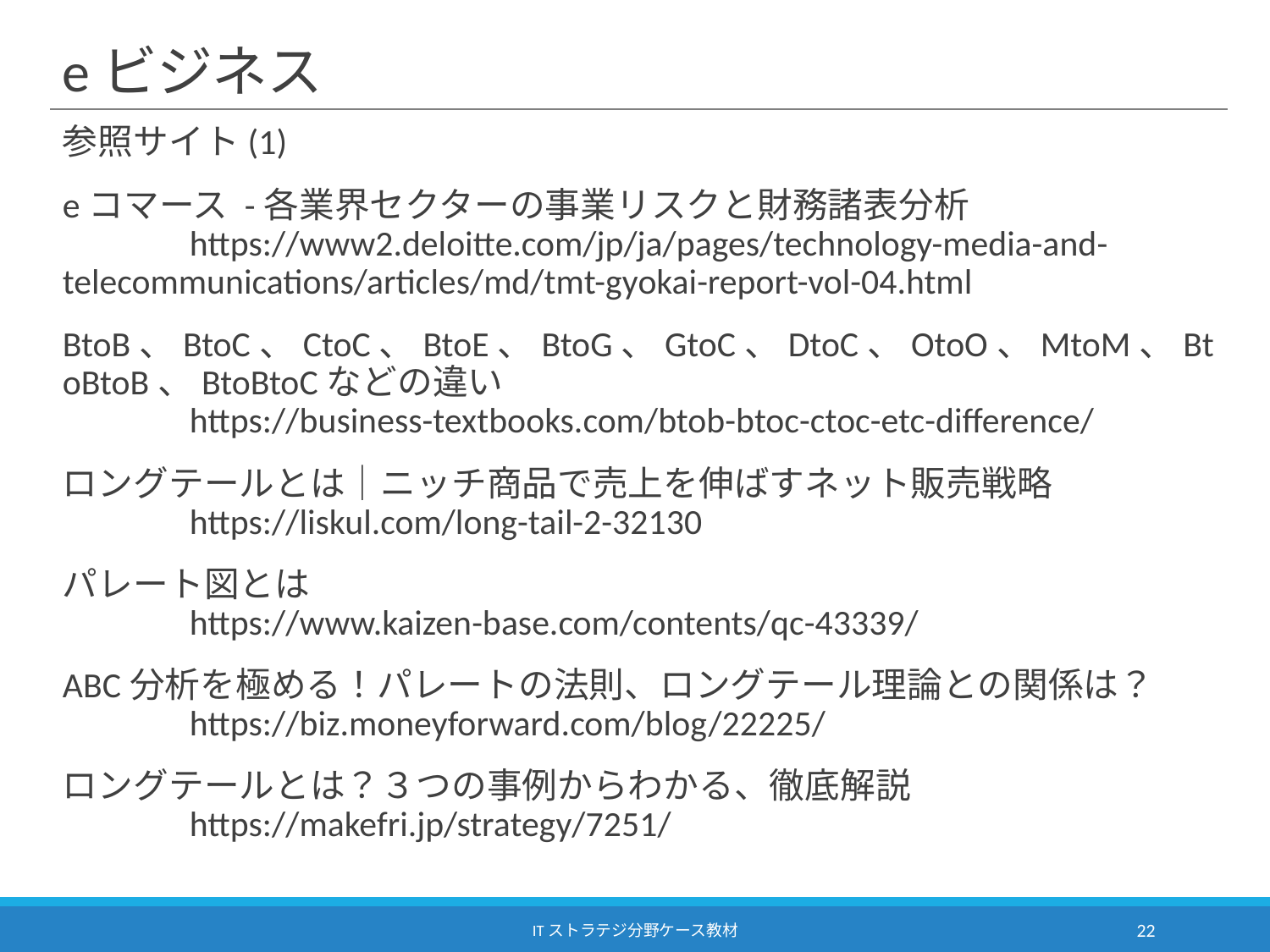

# eビジネス
参照サイト(1)
eコマース -各業界セクターの事業リスクと財務諸表分析
	https://www2.deloitte.com/jp/ja/pages/technology-media-and-	telecommunications/articles/md/tmt-gyokai-report-vol-04.html
BtoB、BtoC、CtoC、BtoE、BtoG、GtoC、DtoC、OtoO、MtoM、BtoBtoB、BtoBtoCなどの違い
	https://business-textbooks.com/btob-btoc-ctoc-etc-difference/
ロングテールとは｜ニッチ商品で売上を伸ばすネット販売戦略
	https://liskul.com/long-tail-2-32130
パレート図とは
	https://www.kaizen-base.com/contents/qc-43339/
ABC分析を極める！パレートの法則、ロングテール理論との関係は？
	https://biz.moneyforward.com/blog/22225/
ロングテールとは？３つの事例からわかる、徹底解説
	https://makefri.jp/strategy/7251/

ITストラテジ分野ケース教材
22